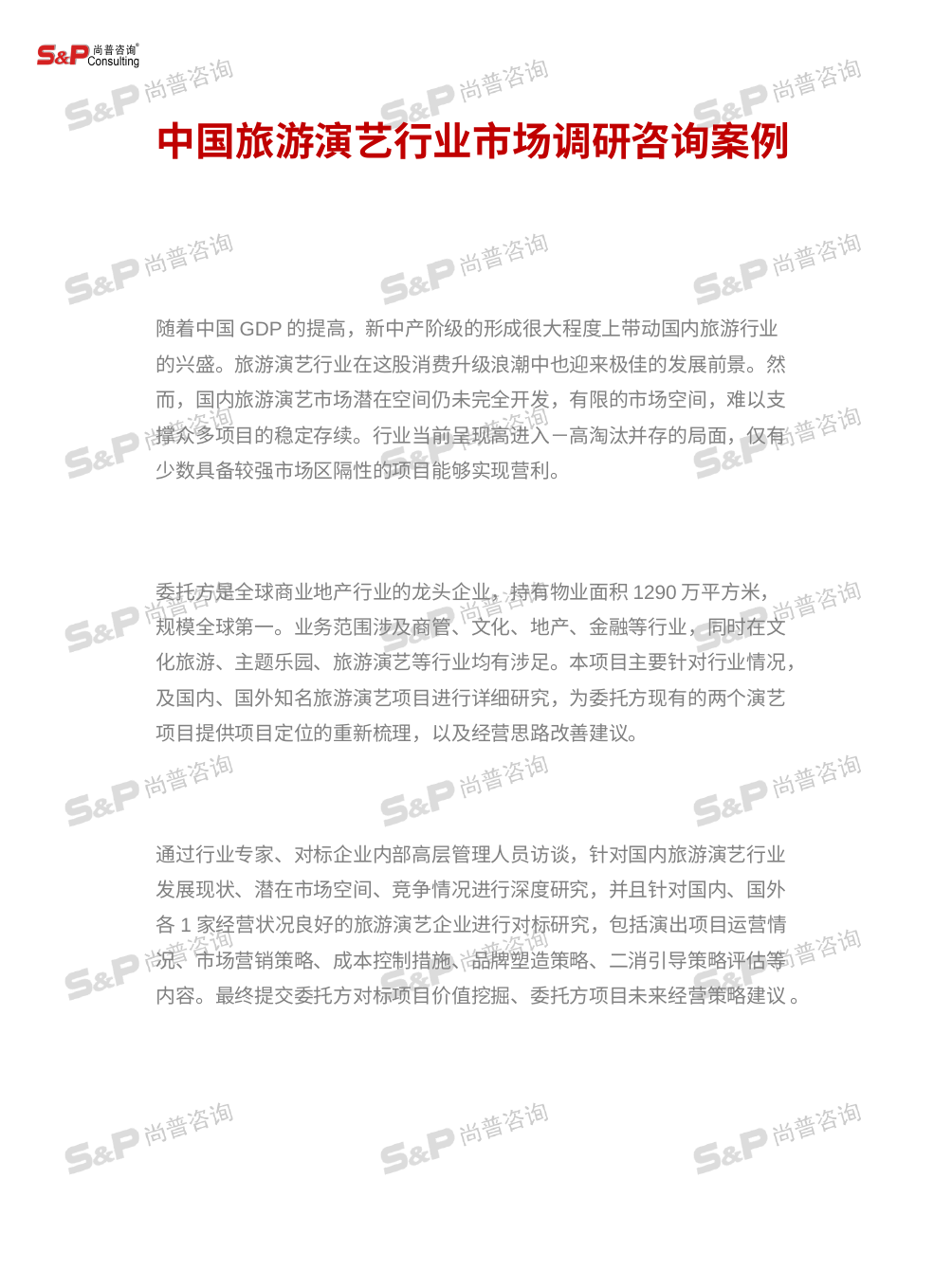

中国旅游演艺行业市场调研咨询案例

随着中国GDP的提高，新中产阶级的形成很大程度上带动国内旅游行业的兴盛。旅游演艺行业在这股消费升级浪潮中也迎来极佳的发展前景。然而，国内旅游演艺市场潜在空间仍未完全开发，有限的市场空间，难以支撑众多项目的稳定存续。行业当前呈现高进入－高淘汰并存的局面，仅有少数具备较强市场区隔性的项目能够实现营利。

委托方是全球商业地产行业的龙头企业，持有物业面积1290万平方米，规模全球第一。业务范围涉及商管、文化、地产、金融等行业，同时在文化旅游、主题乐园、旅游演艺等行业均有涉足。本项目主要针对行业情况，及国内、国外知名旅游演艺项目进行详细研究，为委托方现有的两个演艺项目提供项目定位的重新梳理，以及经营思路改善建议。

通过行业专家、对标企业内部高层管理人员访谈，针对国内旅游演艺行业发展现状、潜在市场空间、竞争情况进行深度研究，并且针对国内、国外各1家经营状况良好的旅游演艺企业进行对标研究，包括演出项目运营情况、市场营销策略、成本控制措施、品牌塑造策略、二消引导策略评估等内容。最终提交委托方对标项目价值挖掘、委托方项目未来经营策略建议 。